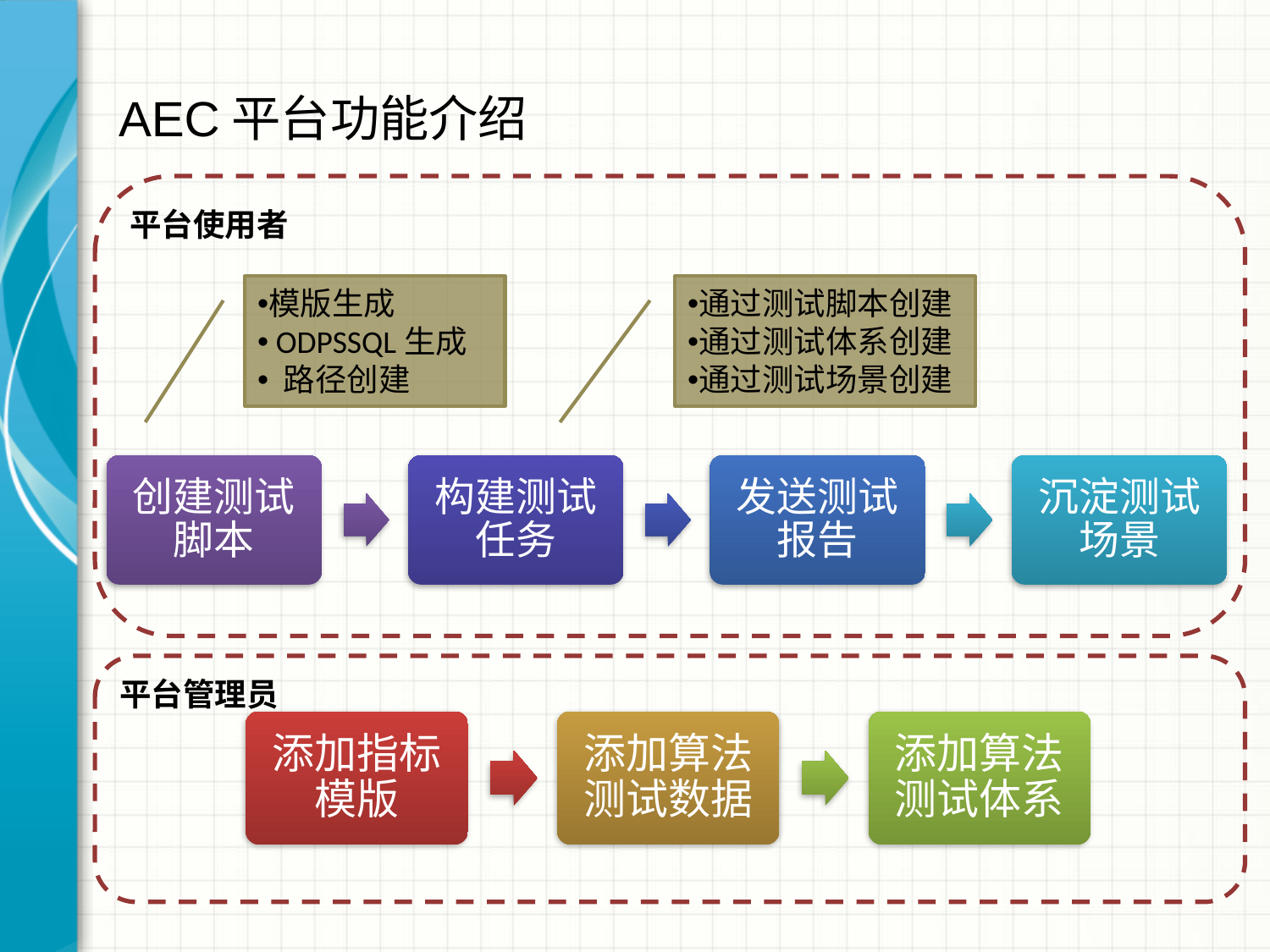

# AEC平台功能介绍
平台使用者
创建测试脚本

构建测试任务

发送测试报告

沉淀测试场景
模版生成
 ODPSSQL生成
 路径创建
通过测试脚本创建
通过测试体系创建
通过测试场景创建
添加指标模版

添加算法测试数据

添加算法测试体系
平台管理员